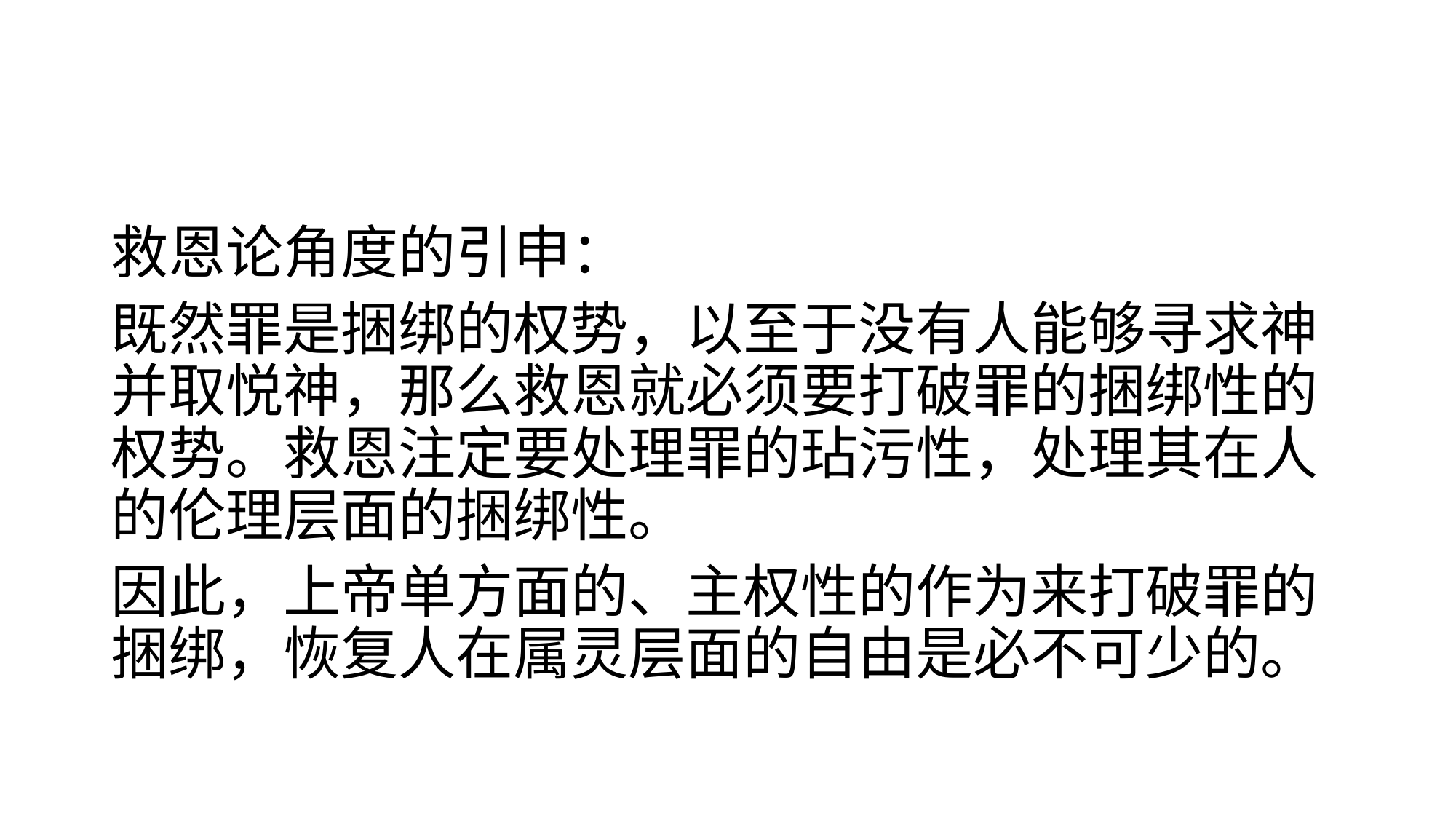

#
救恩论角度的引申：
既然罪是捆绑的权势，以至于没有人能够寻求神并取悦神，那么救恩就必须要打破罪的捆绑性的权势。救恩注定要处理罪的玷污性，处理其在人的伦理层面的捆绑性。
因此，上帝单方面的、主权性的作为来打破罪的捆绑，恢复人在属灵层面的自由是必不可少的。